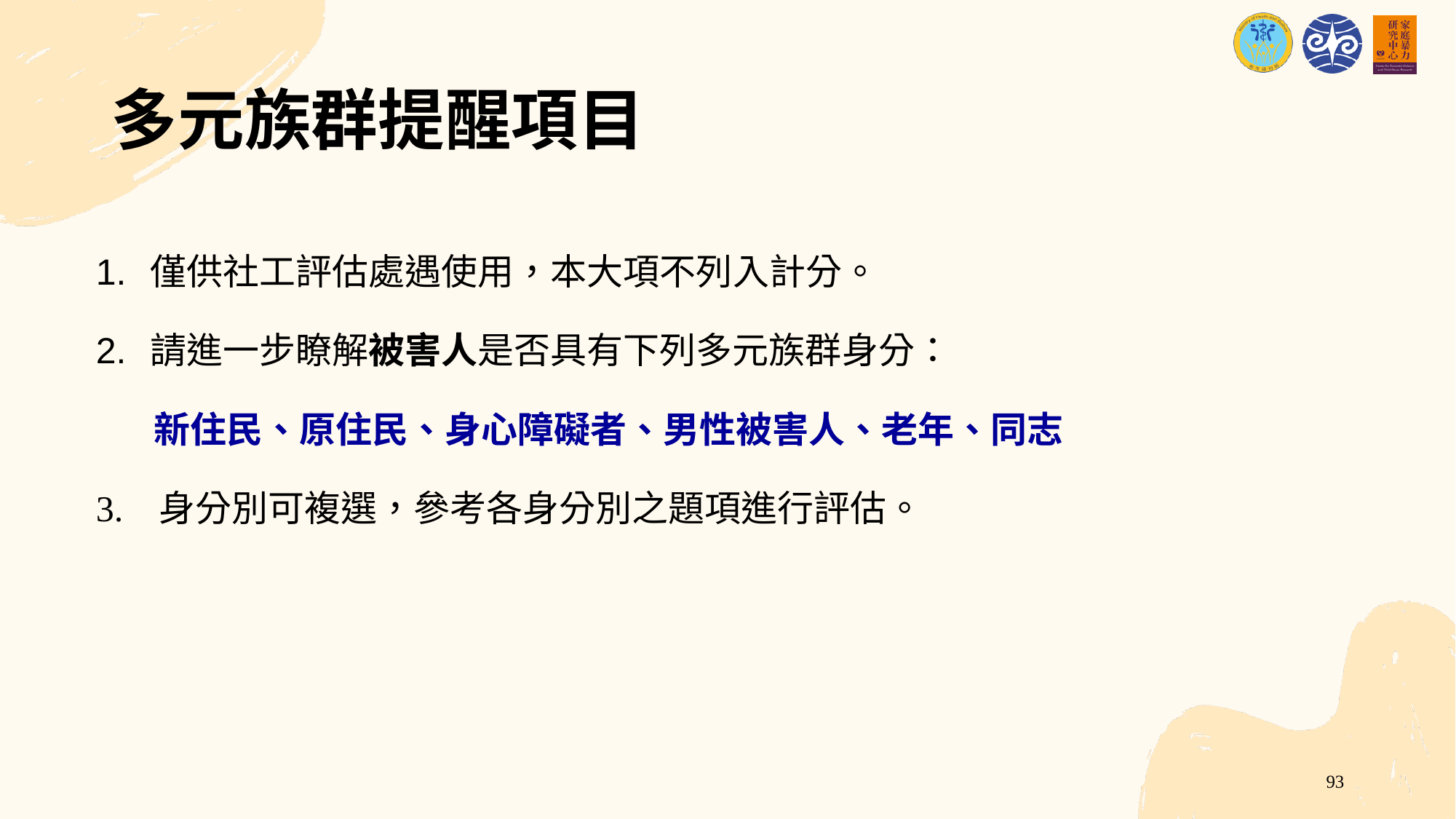

# 多元族群提醒項目
僅供社工評估處遇使用，本大項不列入計分。
請進一步瞭解被害人是否具有下列多元族群身分：
      新住民、原住民、身心障礙者、男性被害人、老年、同志
3.   身分別可複選，參考各身分別之題項進行評估。
93